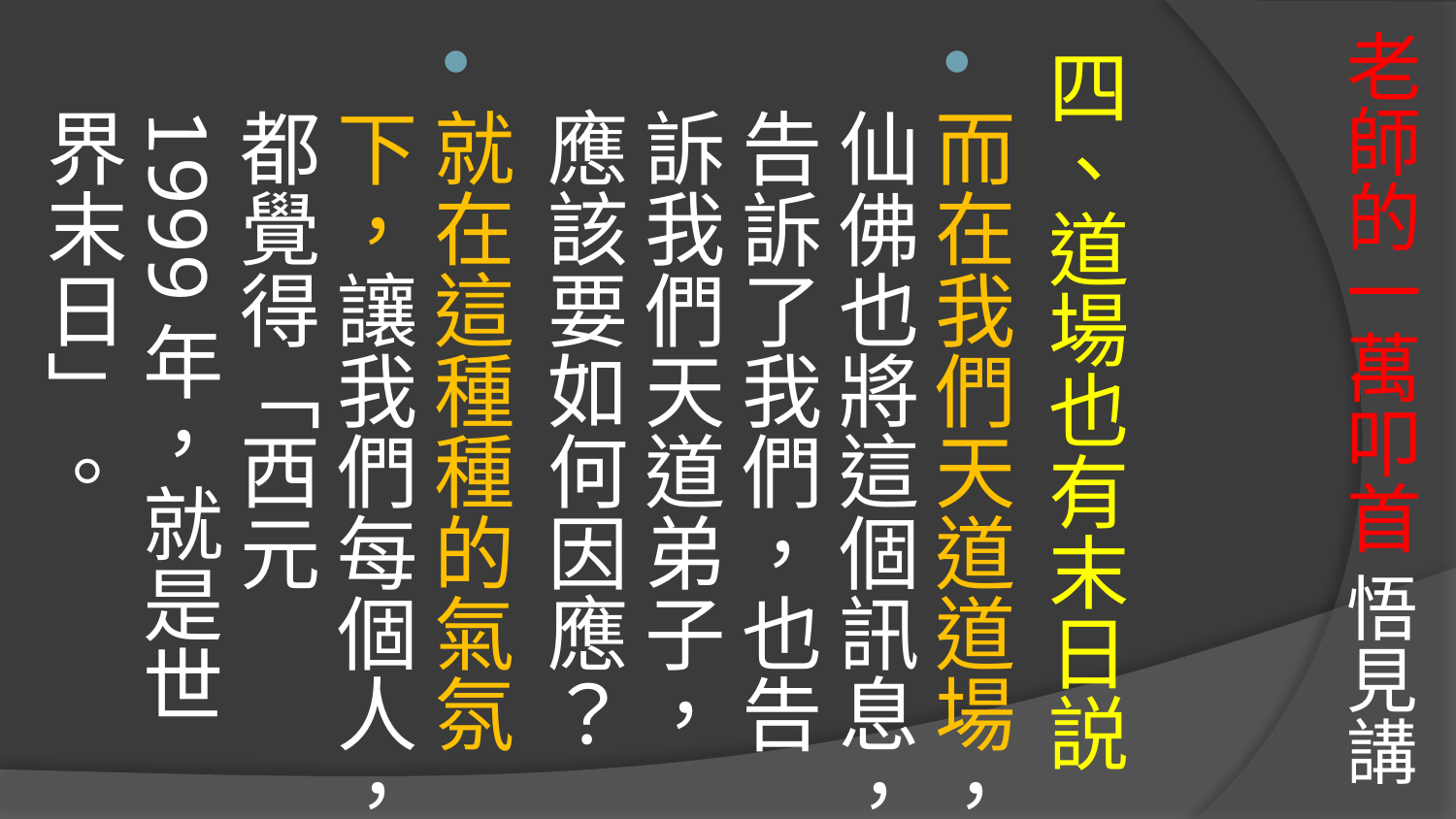

# 老師的一萬叩首 悟見講
四、道場也有末日説
而在我們天道道場，仙佛也將這個訊息，告訴了我們，也告訴我們天道弟子，應該要如何因應？
就在這種種的氣氛下，讓我們每個人，都覺得「西元1999年，就是世界末日」。